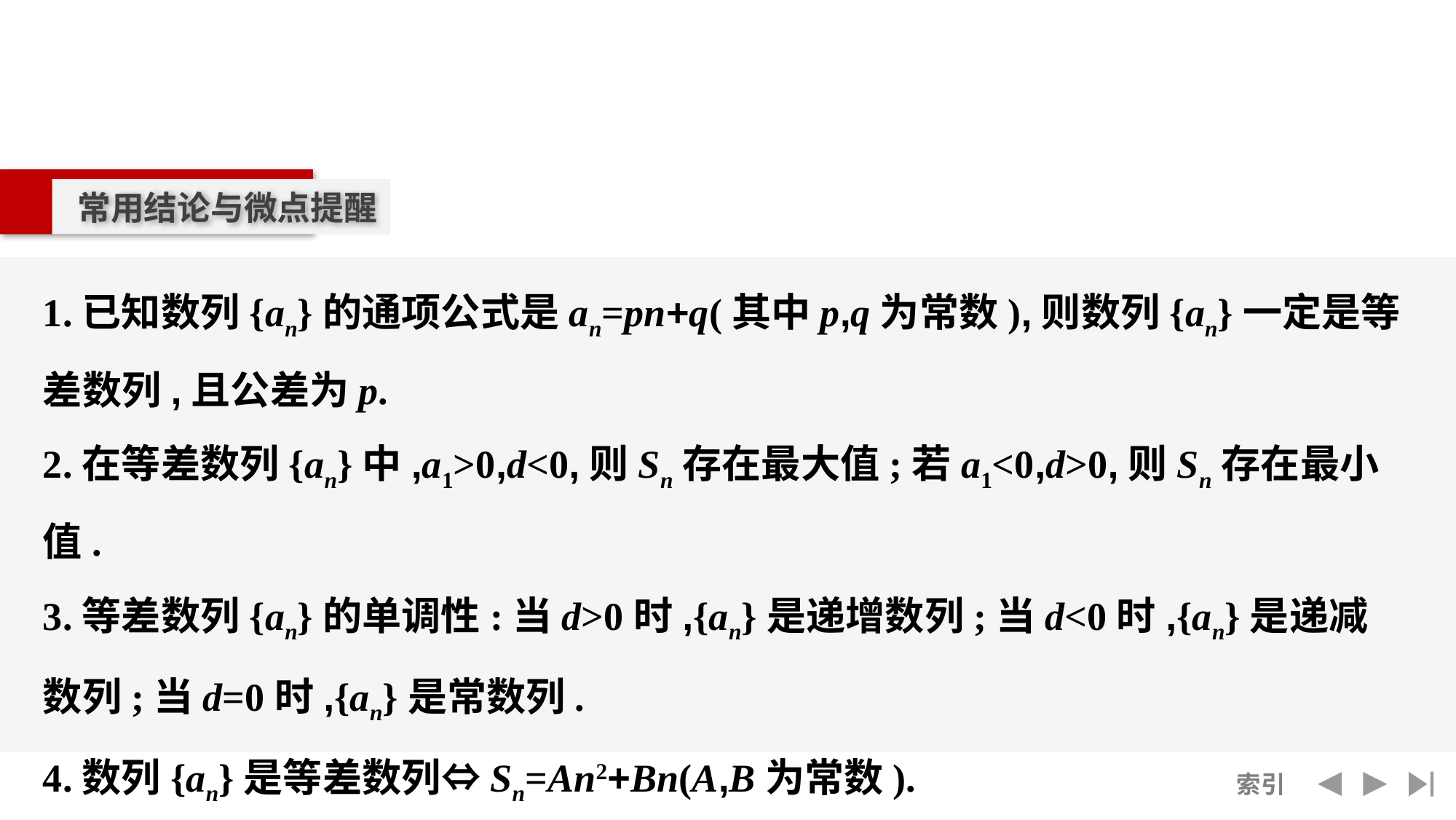

常用结论与微点提醒
1.已知数列{an}的通项公式是an=pn+q(其中p,q为常数),则数列{an}一定是等差数列,且公差为p.
2.在等差数列{an}中,a1>0,d<0,则Sn存在最大值;若a1<0,d>0,则Sn存在最小值.
3.等差数列{an}的单调性:当d>0时,{an}是递增数列;当d<0时,{an}是递减数列;当d=0时,{an}是常数列.
4.数列{an}是等差数列⇔Sn=An2+Bn(A,B为常数).